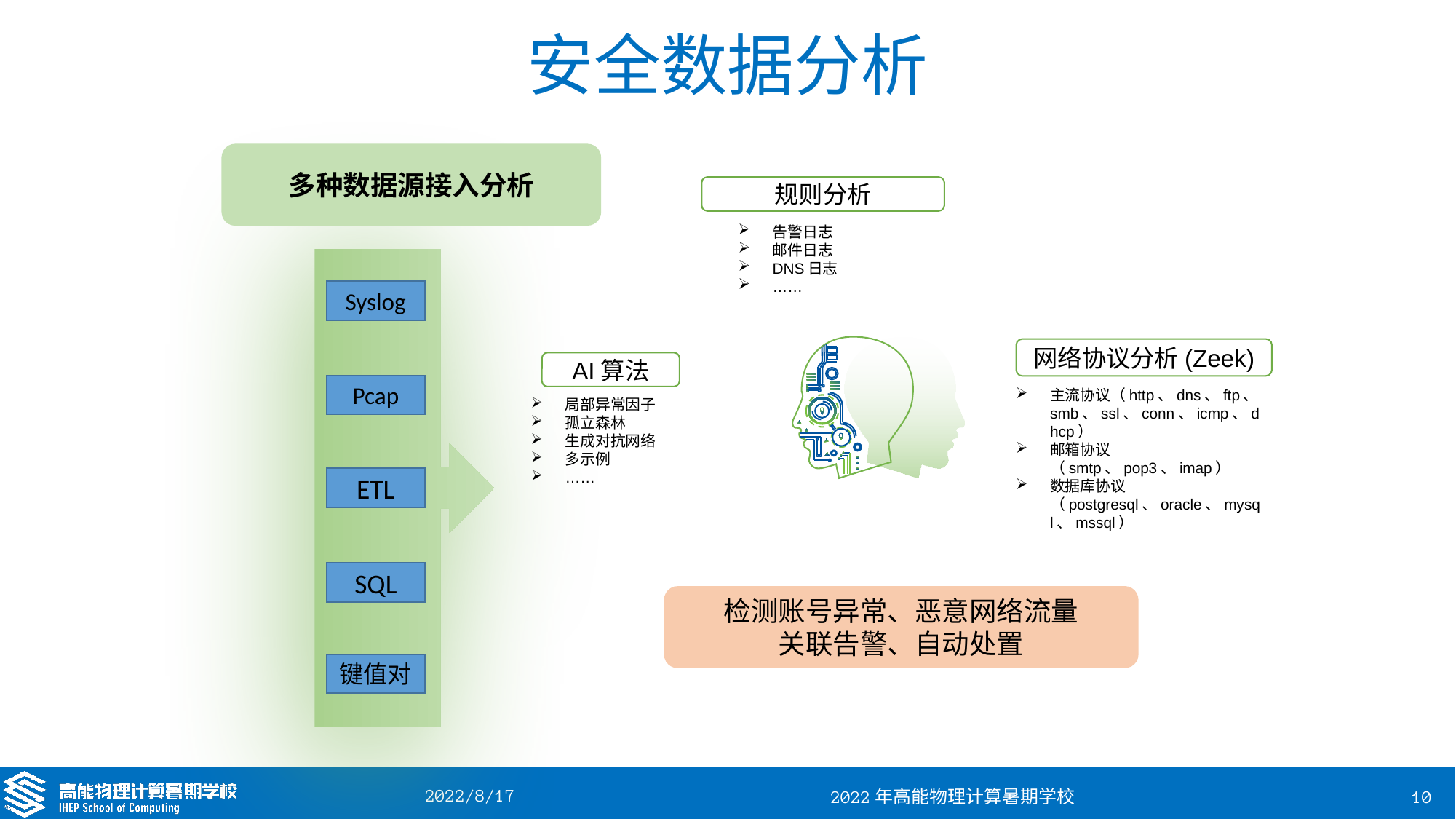

# 安全数据分析
多种数据源接入分析
规则分析
告警日志
邮件日志
DNS日志
……

Syslog
Pcap
ETL
SQL
键值对

网络协议分析(Zeek)
AI算法
主流协议（http、dns、ftp、smb、ssl、conn、icmp、dhcp）
邮箱协议（smtp、pop3、imap）
数据库协议（postgresql、oracle、mysql、mssql）
局部异常因子
孤立森林
生成对抗网络
多示例
……

检测账号异常、恶意网络流量
关联告警、自动处置
2022/8/17
2022年高能物理计算暑期学校
10